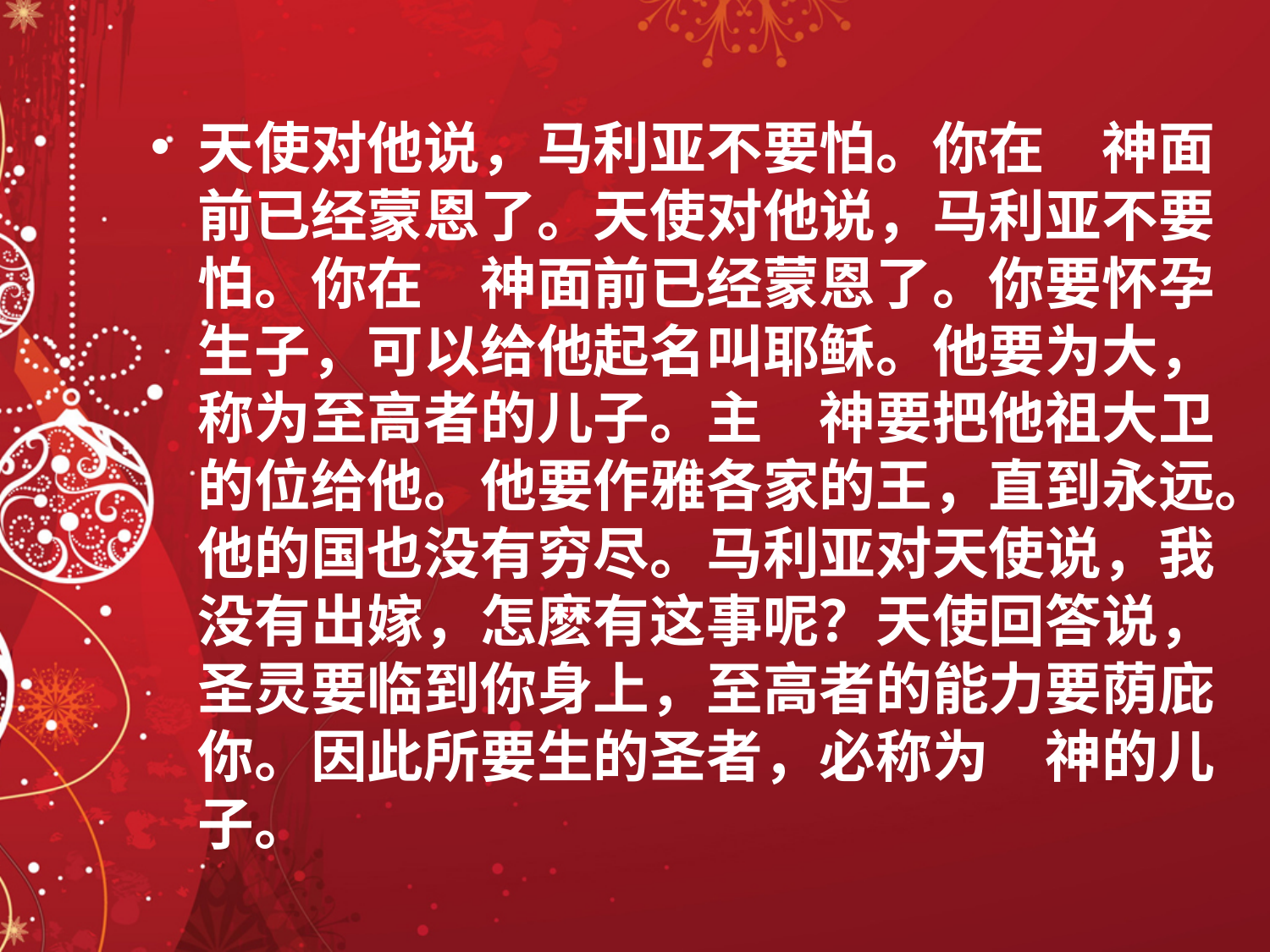

天使对他说，马利亚不要怕。你在　神面前已经蒙恩了。天使对他说，马利亚不要怕。你在　神面前已经蒙恩了。你要怀孕生子，可以给他起名叫耶稣。他要为大，称为至高者的儿子。主　神要把他祖大卫的位给他。他要作雅各家的王，直到永远。他的国也没有穷尽。马利亚对天使说，我没有出嫁，怎麽有这事呢？天使回答说，圣灵要临到你身上，至高者的能力要荫庇你。因此所要生的圣者，必称为　神的儿子。
天使